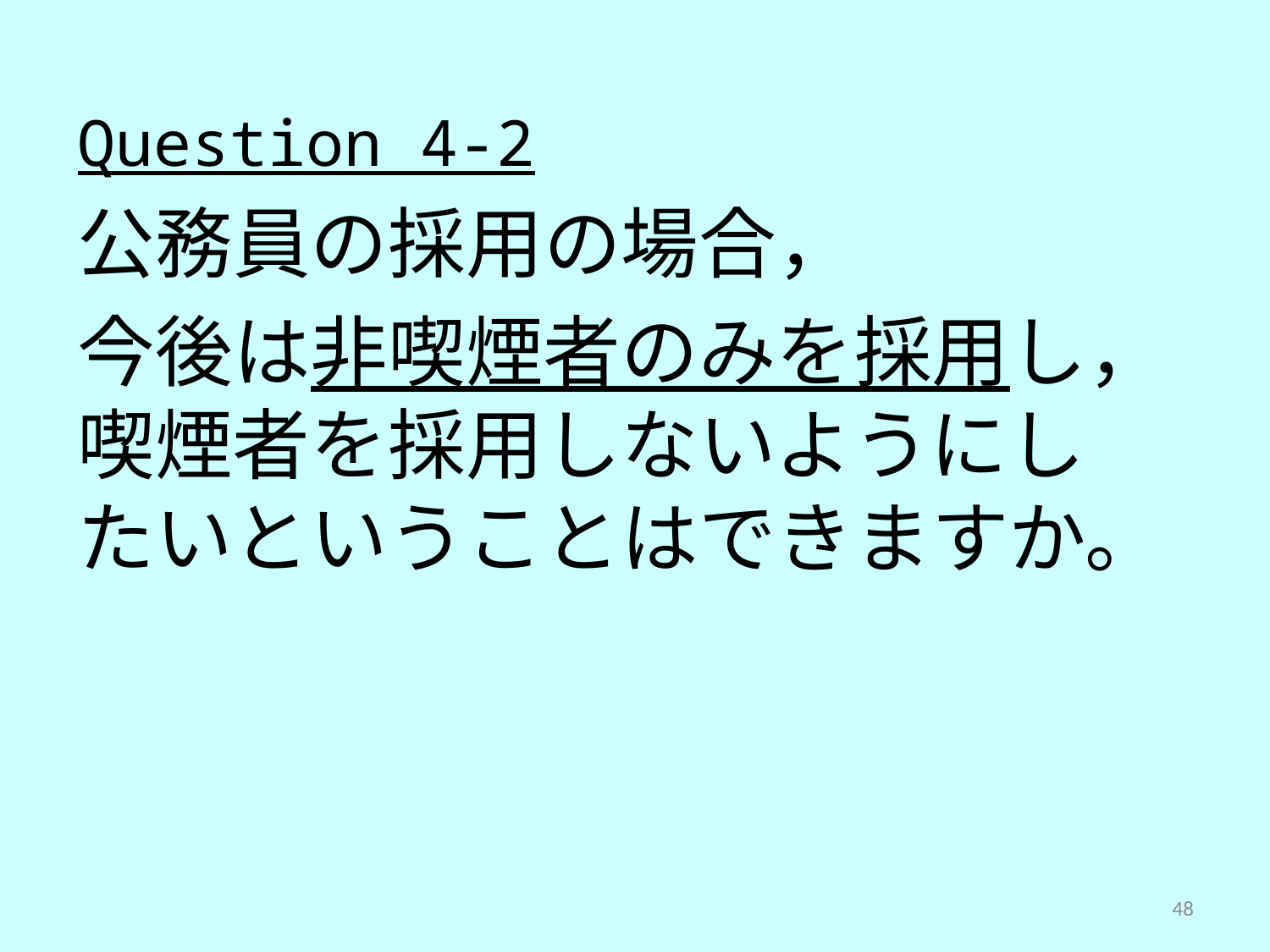

Question 4-2
公務員の採用の場合，
今後は非喫煙者のみを採用し，喫煙者を採用しないようにしたいということはできますか。
48